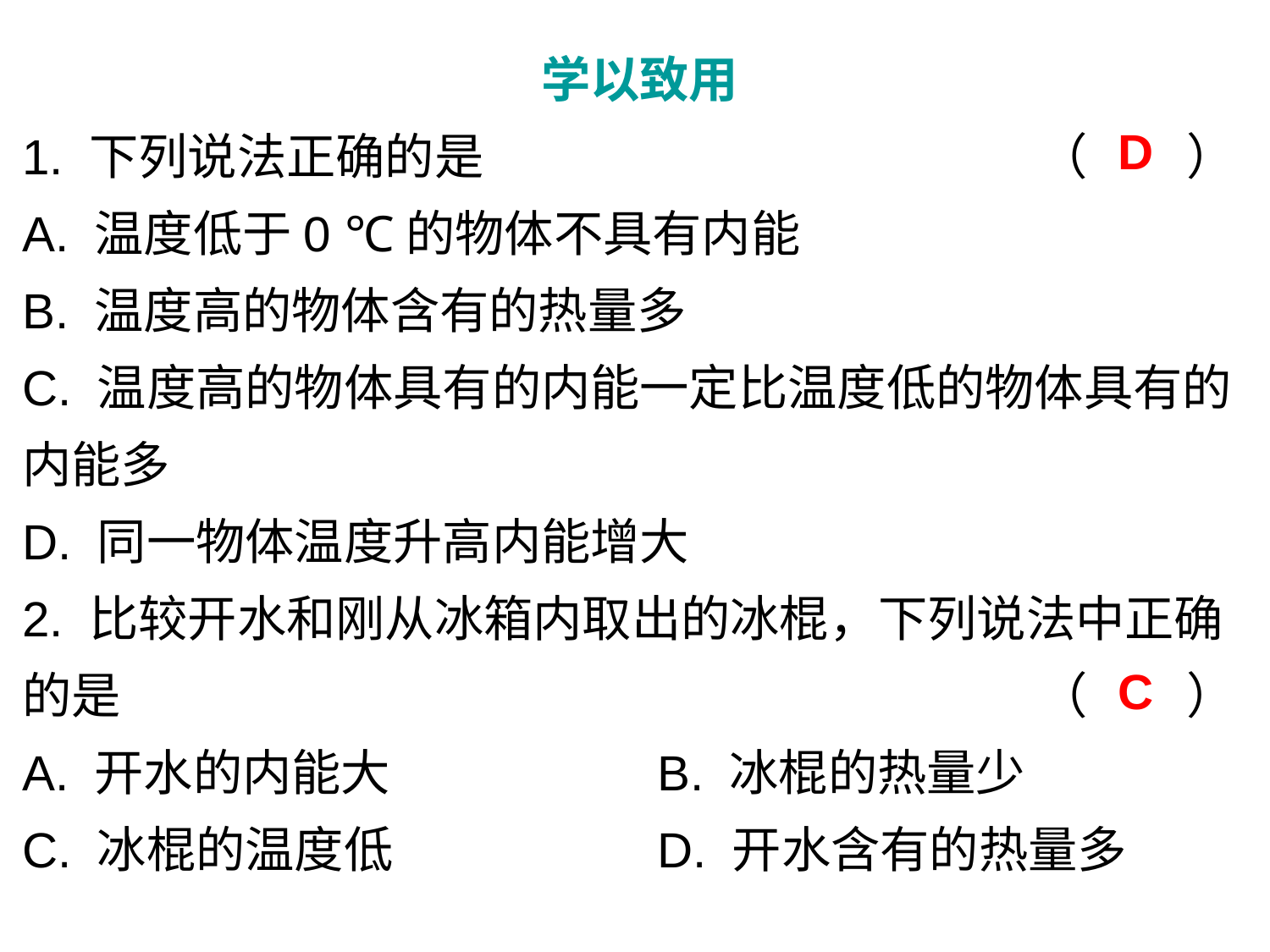

学以致用
1. 下列说法正确的是					（　　）
A. 温度低于0 ℃的物体不具有内能
B. 温度高的物体含有的热量多
C. 温度高的物体具有的内能一定比温度低的物体具有的内能多
D. 同一物体温度升高内能增大
2. 比较开水和刚从冰箱内取出的冰棍，下列说法中正确的是								（　　）
A. 开水的内能大			B. 冰棍的热量少
C. 冰棍的温度低			D. 开水含有的热量多
D
C